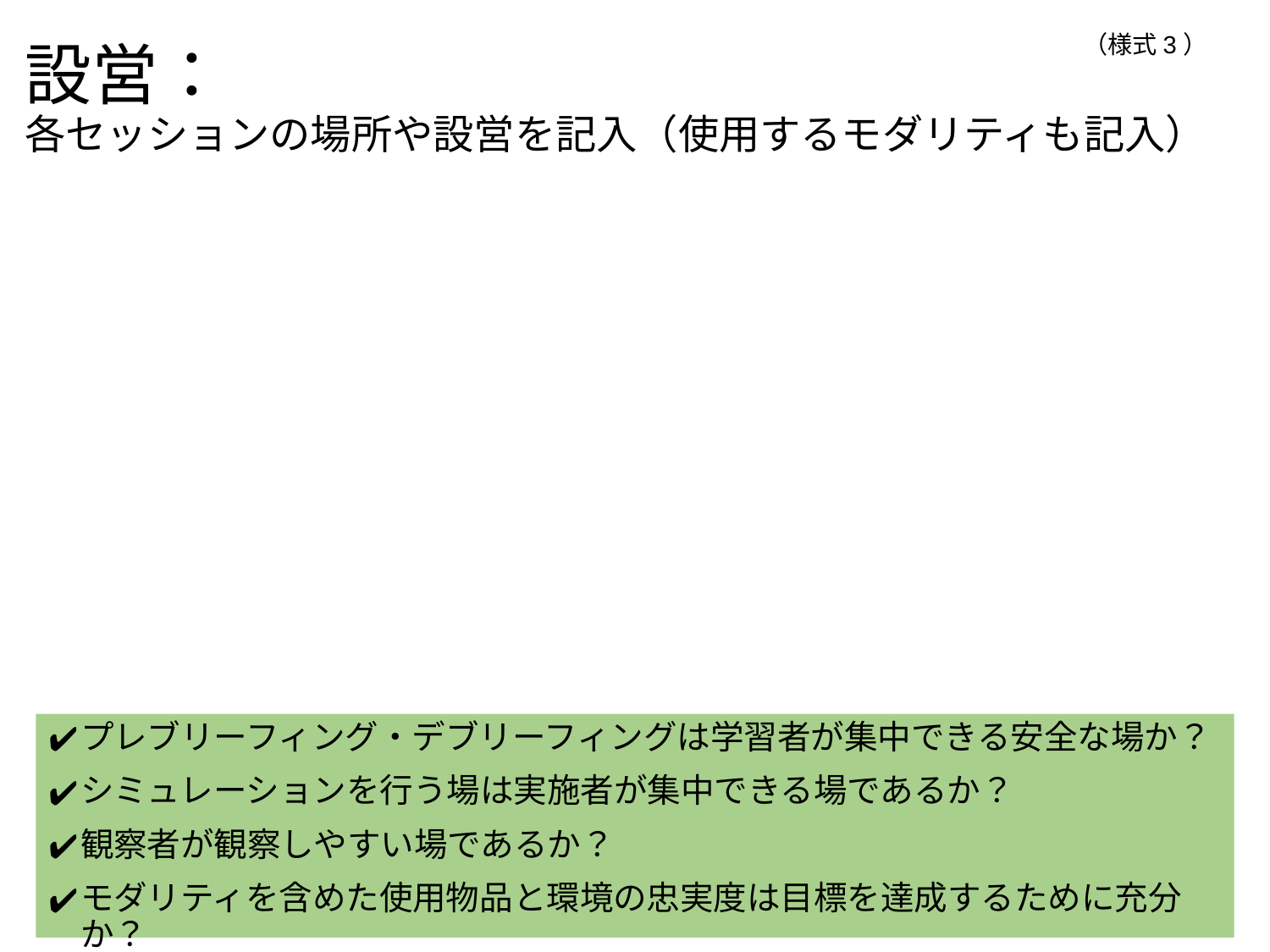

# 設営： 各セッションの場所や設営を記入（使用するモダリティも記入）

プレブリーフィング・デブリーフィングは学習者が集中できる安全な場か？
シミュレーションを行う場は実施者が集中できる場であるか？
観察者が観察しやすい場であるか？
モダリティを含めた使用物品と環境の忠実度は目標を達成するために充分か？